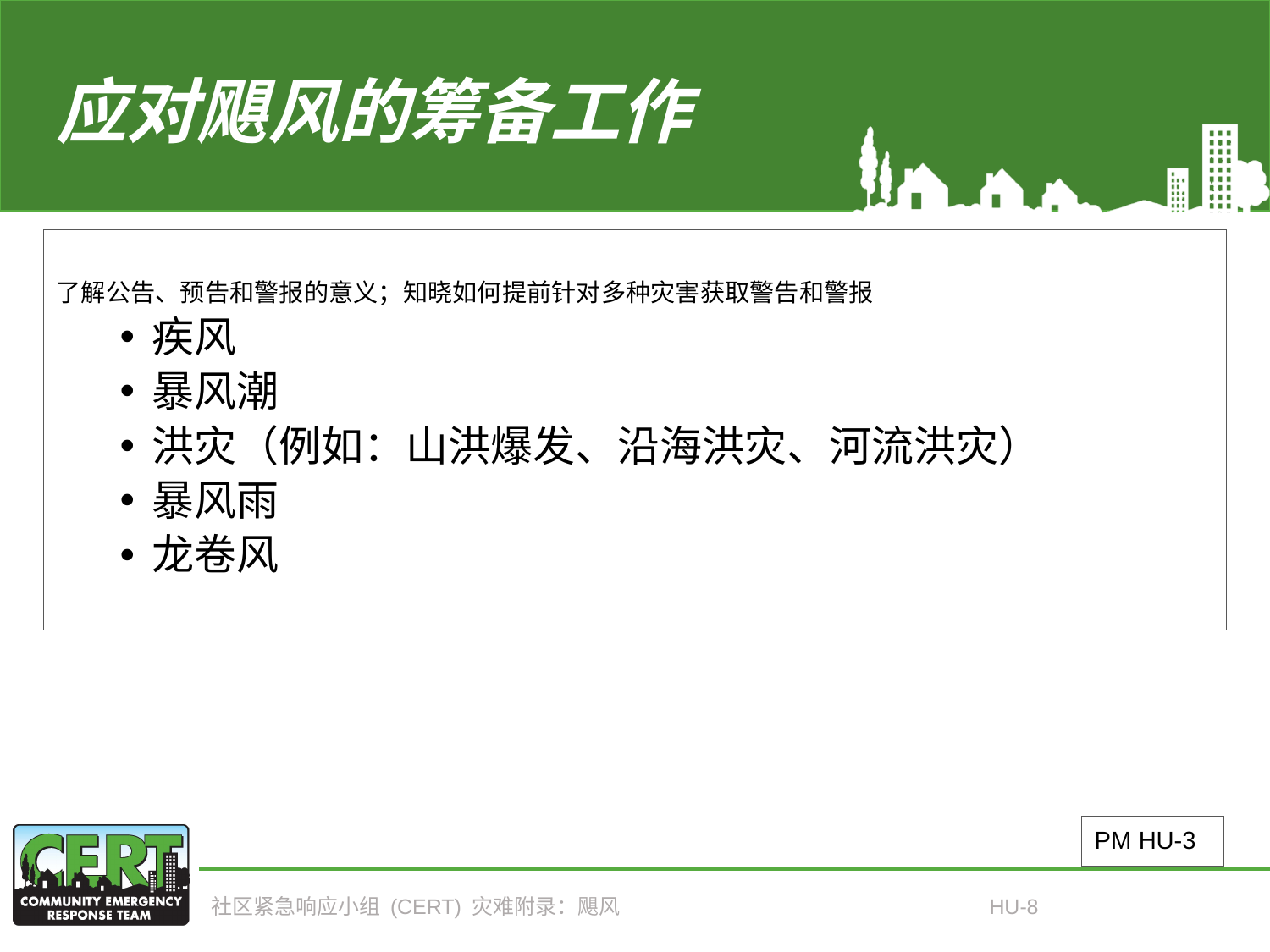

# 应对飓风的筹备工作
了解公告、预告和警报的意义；知晓如何提前针对多种灾害获取警告和警报
疾风
暴风潮
洪灾（例如：山洪爆发、沿海洪灾、河流洪灾）
暴风雨
龙卷风
PM HU-3
社区紧急响应小组 (CERT) 灾难附录：飓风
HU-8